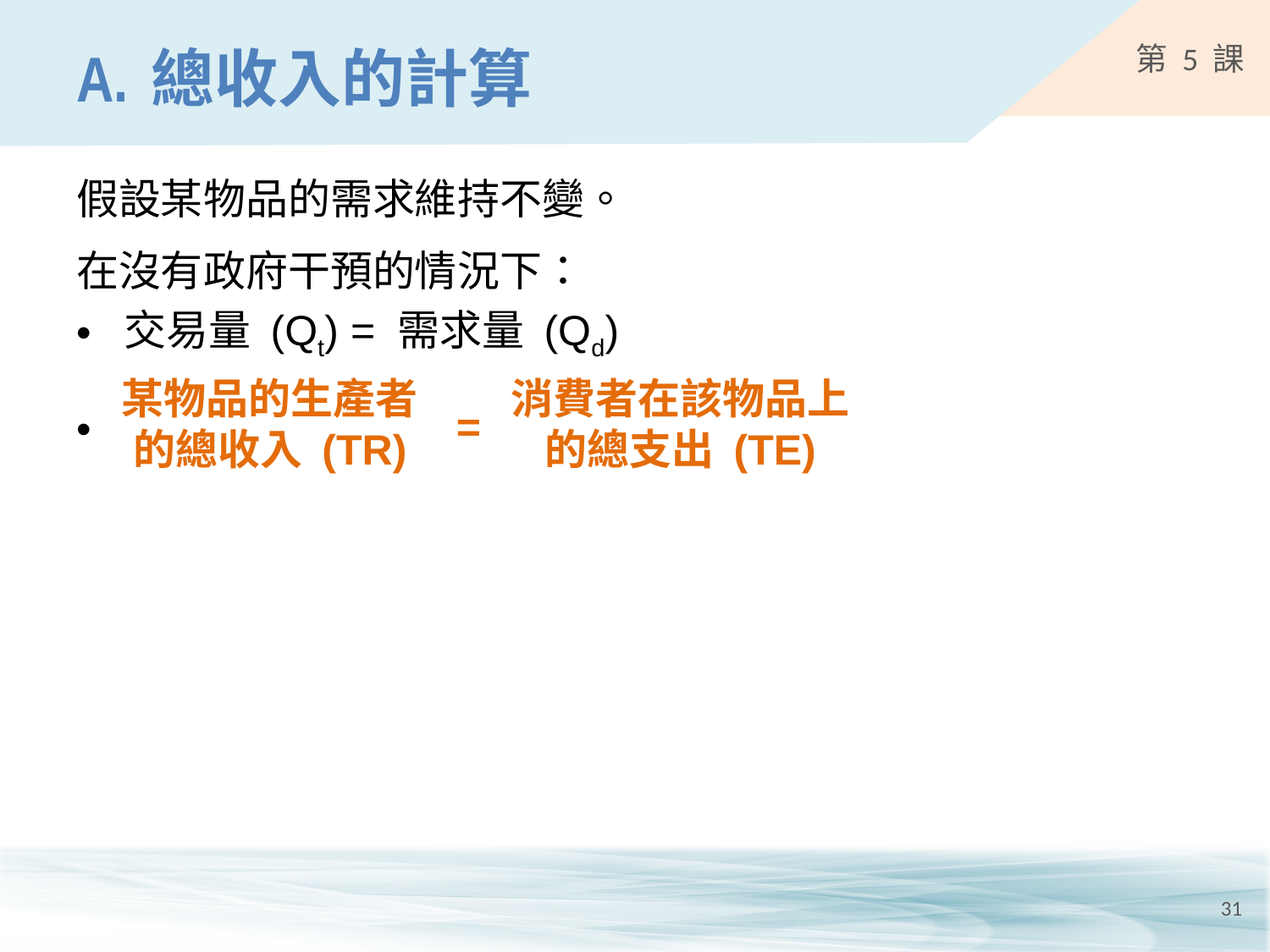

# A.	總收入的計算
假設某物品的需求維持不變。
在沒有政府干預的情況下：
交易量 (Qt) = 需求量 (Qd)
0

某物品的生產者
的總收入 (TR)
消費者在該物品上的總支出 (TE)
=
31